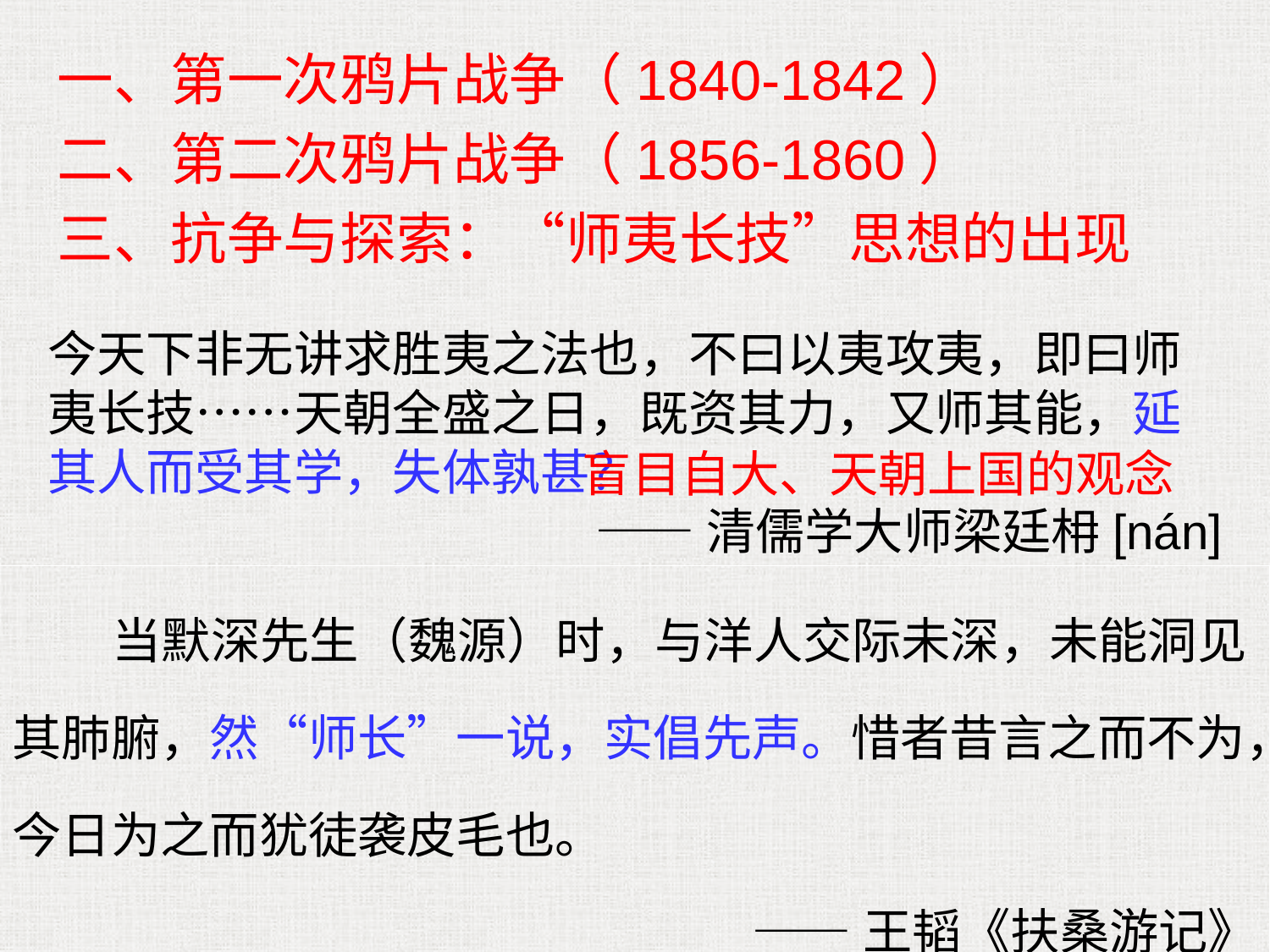

一、第一次鸦片战争（1840-1842）
二、第二次鸦片战争（1856-1860）
三、抗争与探索：“师夷长技”思想的出现
今天下非无讲求胜夷之法也，不曰以夷攻夷，即曰师夷长技……天朝全盛之日，既资其力，又师其能，延其人而受其学，失体孰甚？
——清儒学大师梁廷枏[nán]
盲目自大、天朝上国的观念
        当默深先生（魏源）时，与洋人交际未深，未能洞见其肺腑，然“师长”一说，实倡先声。惜者昔言之而不为，今日为之而犹徒袭皮毛也。
——王韬《扶桑游记》